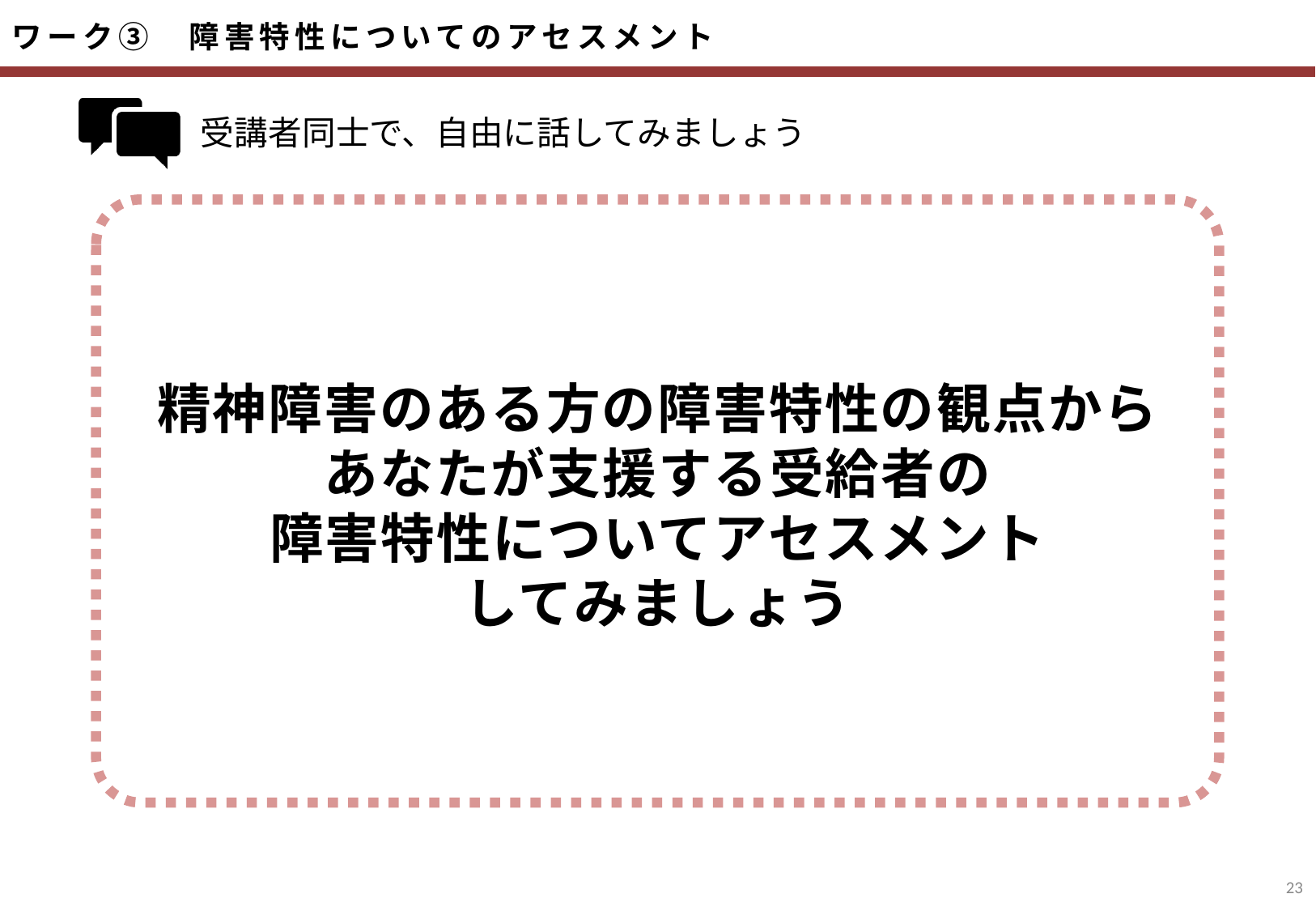

ワーク③　障害特性についてのアセスメント

精神障害のある方の障害特性の観点から
あなたが支援する受給者の
障害特性についてアセスメント
してみましょう
23